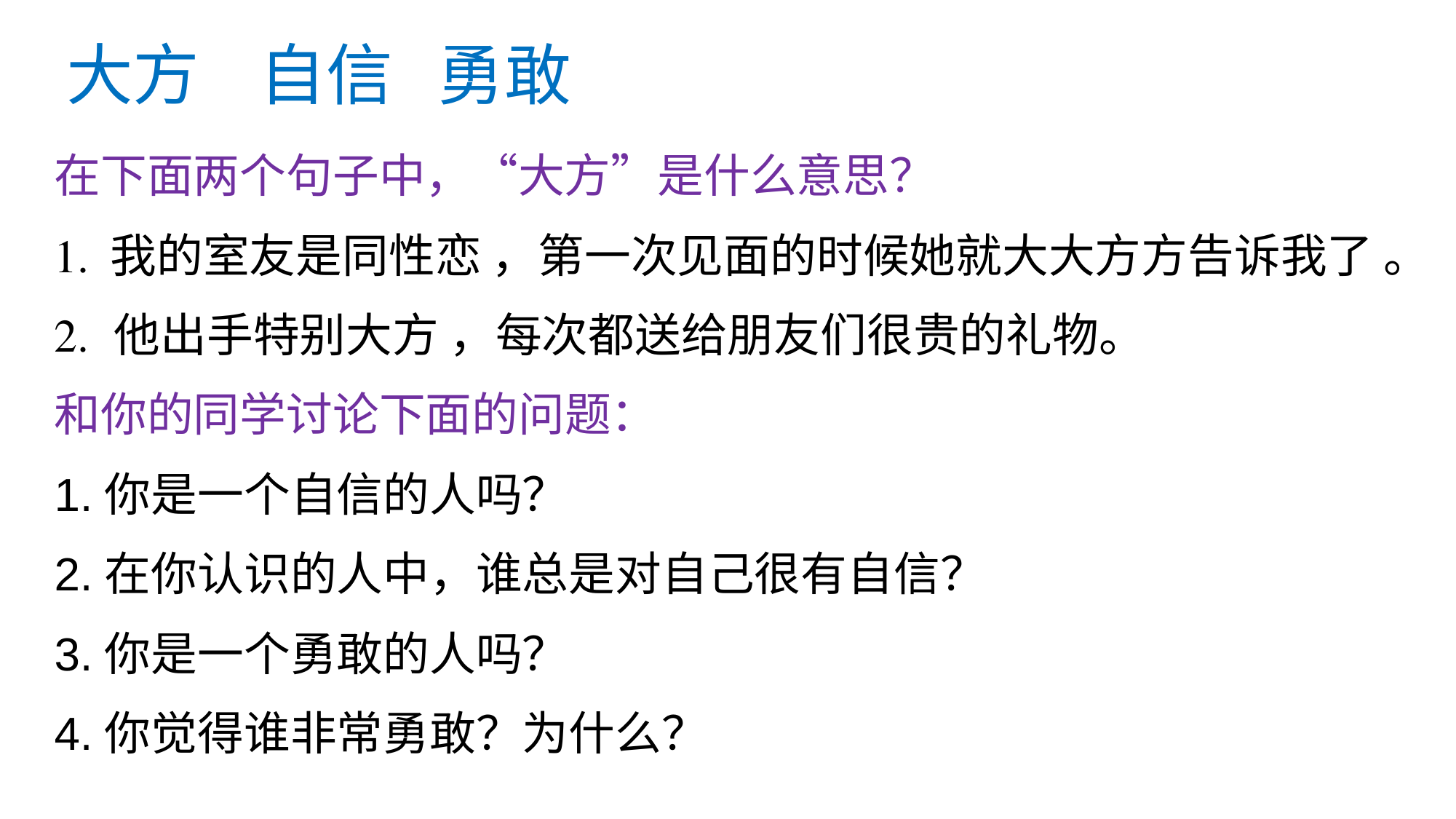

# 大方    自信   勇敢
在下面两个句子中，“大方”是什么意思？
1. 我的室友是同性恋 ，第一次见面的时候她就大大方方告诉我了 。
2. 他出手特别大方 ，每次都送给朋友们很贵的礼物。
和你的同学讨论下面的问题：
你是一个自信的人吗？
在你认识的人中，谁总是对自己很有自信？
你是一个勇敢的人吗？
你觉得谁非常勇敢？为什么？